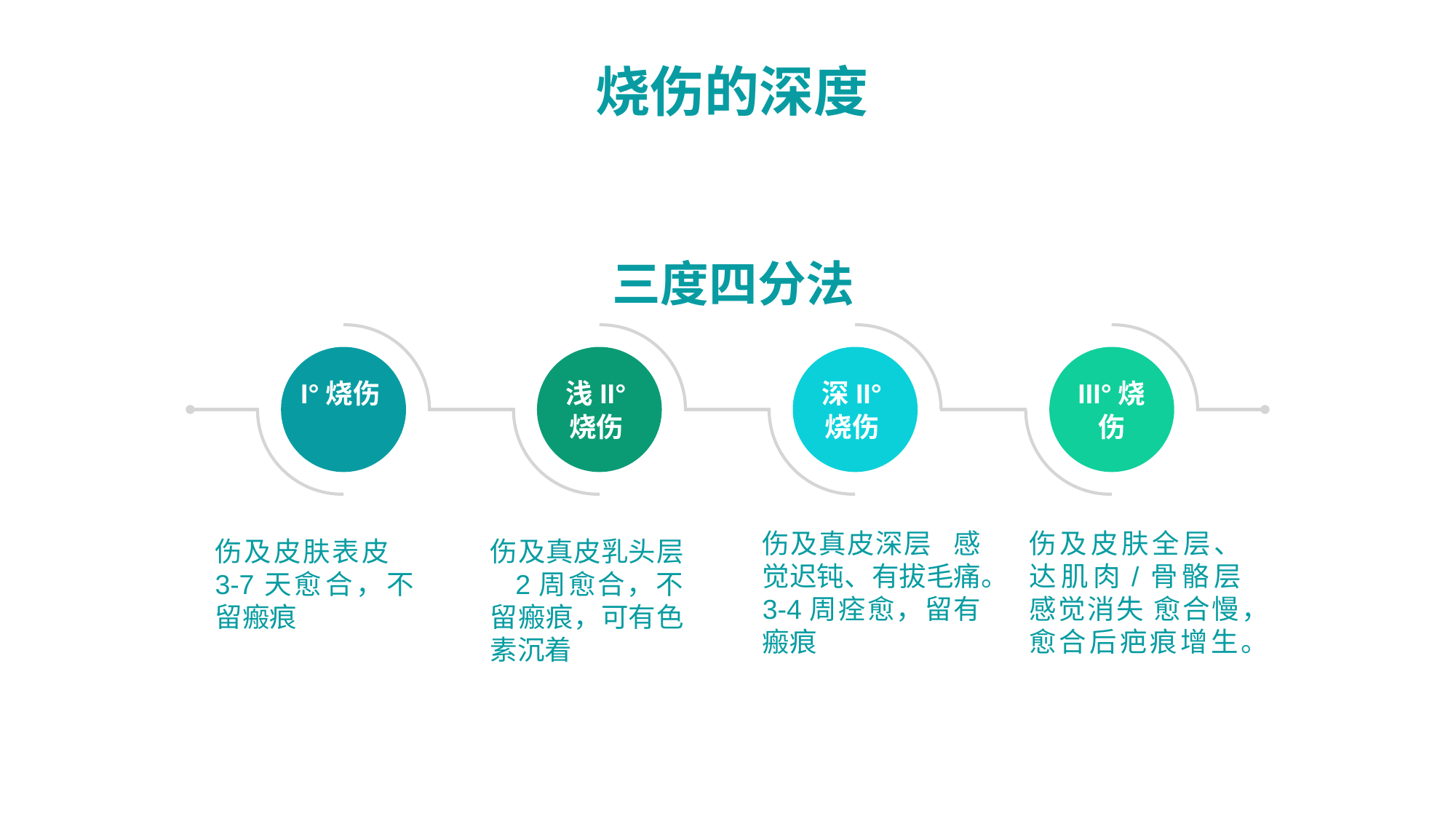

# 烧伤的深度
三度四分法

I°烧伤
浅II°烧伤
深II°烧伤
III°烧伤

伤及真皮深层   感觉迟钝、有拔毛痛。3-4周痊愈，留有瘢痕
伤及皮肤全层、达肌肉/骨骼层 感觉消失 愈合慢，愈合后疤痕增生。
伤及皮肤表皮    3-7天愈合，不留瘢痕
伤及真皮乳头层   2周愈合，不留瘢痕，可有色素沉着